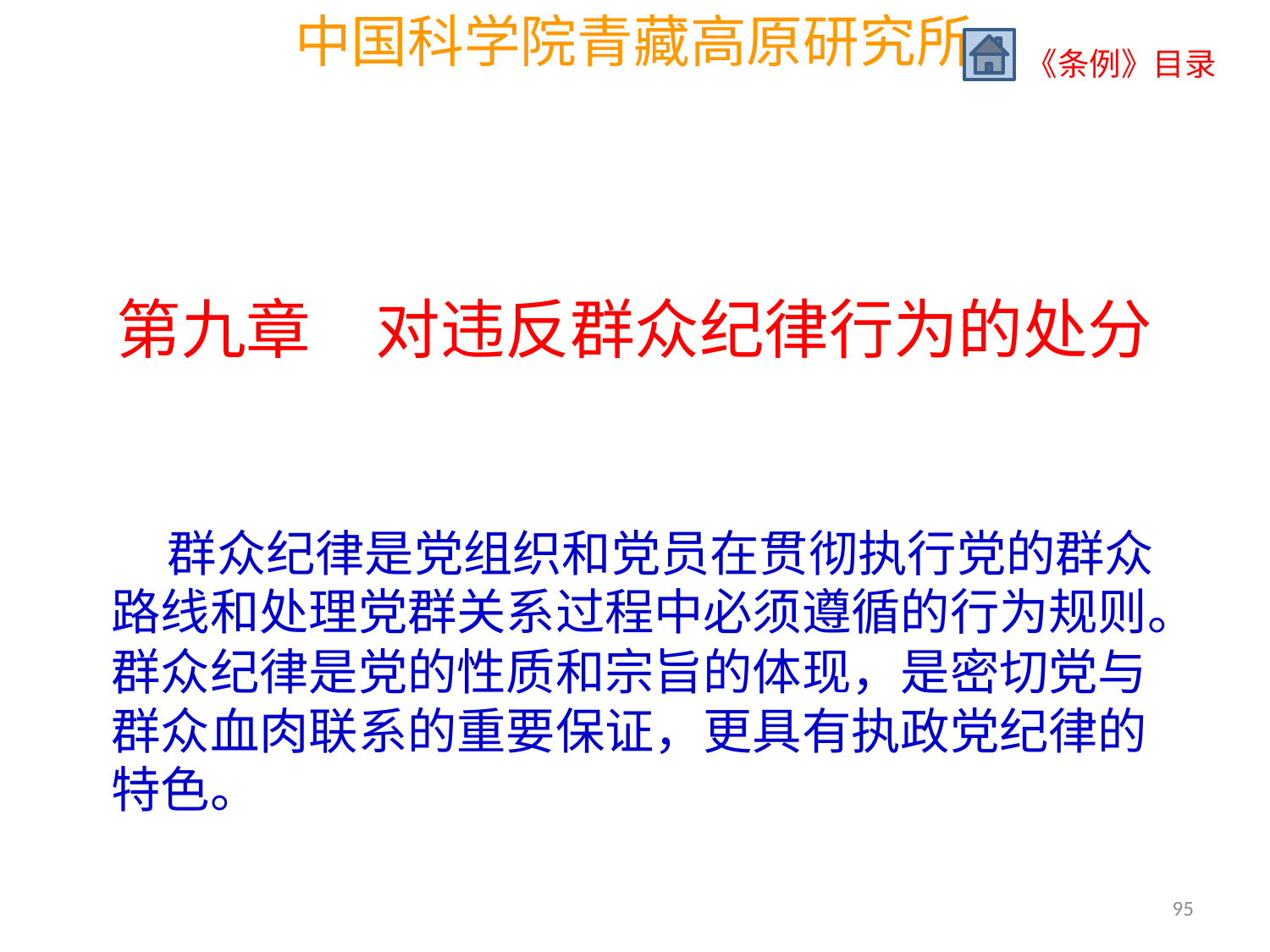

《条例》目录
# 第九章　对违反群众纪律行为的处分
    群众纪律是党组织和党员在贯彻执行党的群众路线和处理党群关系过程中必须遵循的行为规则。群众纪律是党的性质和宗旨的体现，是密切党与群众血肉联系的重要保证，更具有执政党纪律的特色。
95